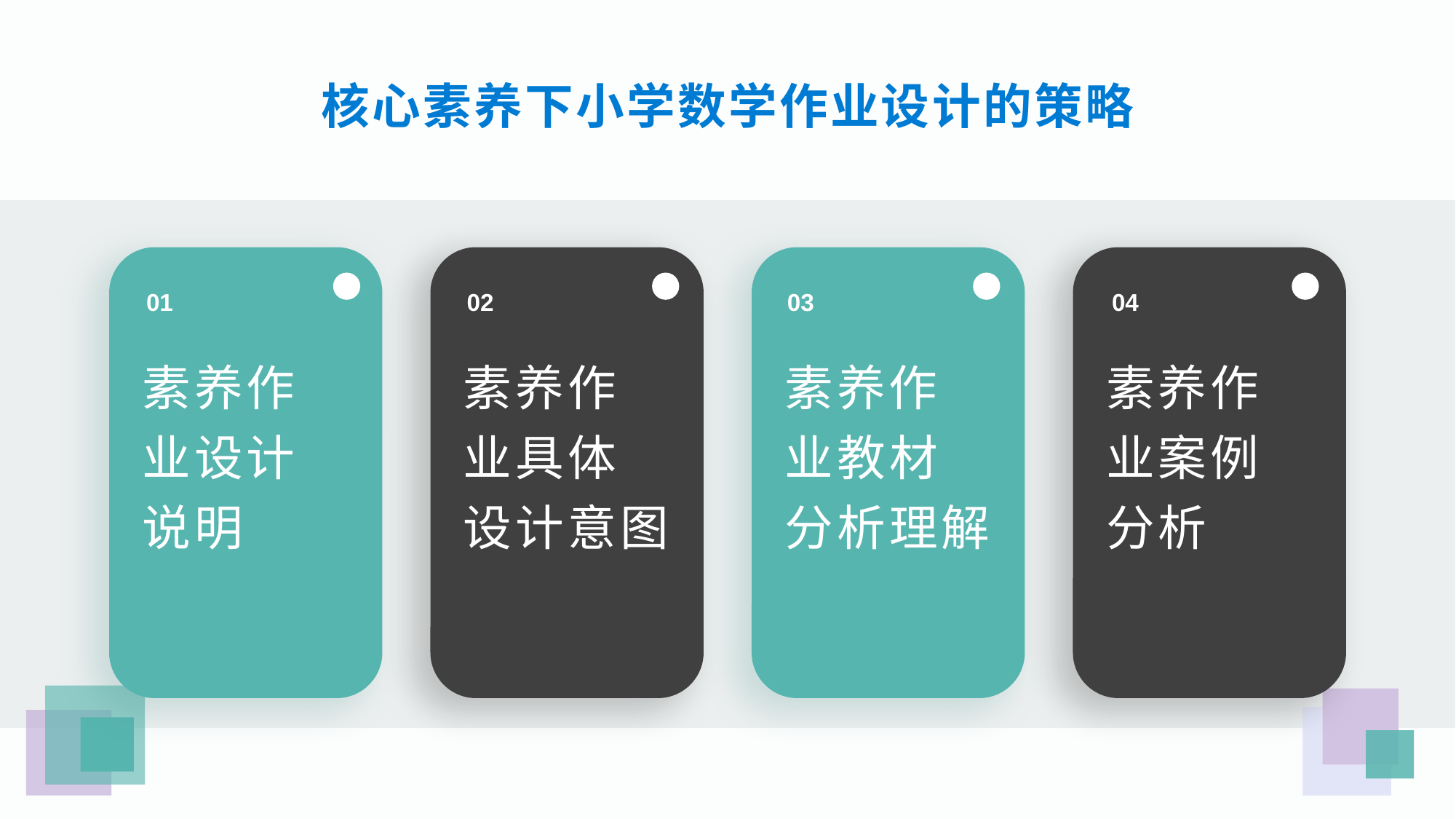

核心素养下小学数学作业设计的策略

01
02
03
04
素养作业设计说明
素养作业具体设计意图
素养作业教材分析理解
素养作业案例分析